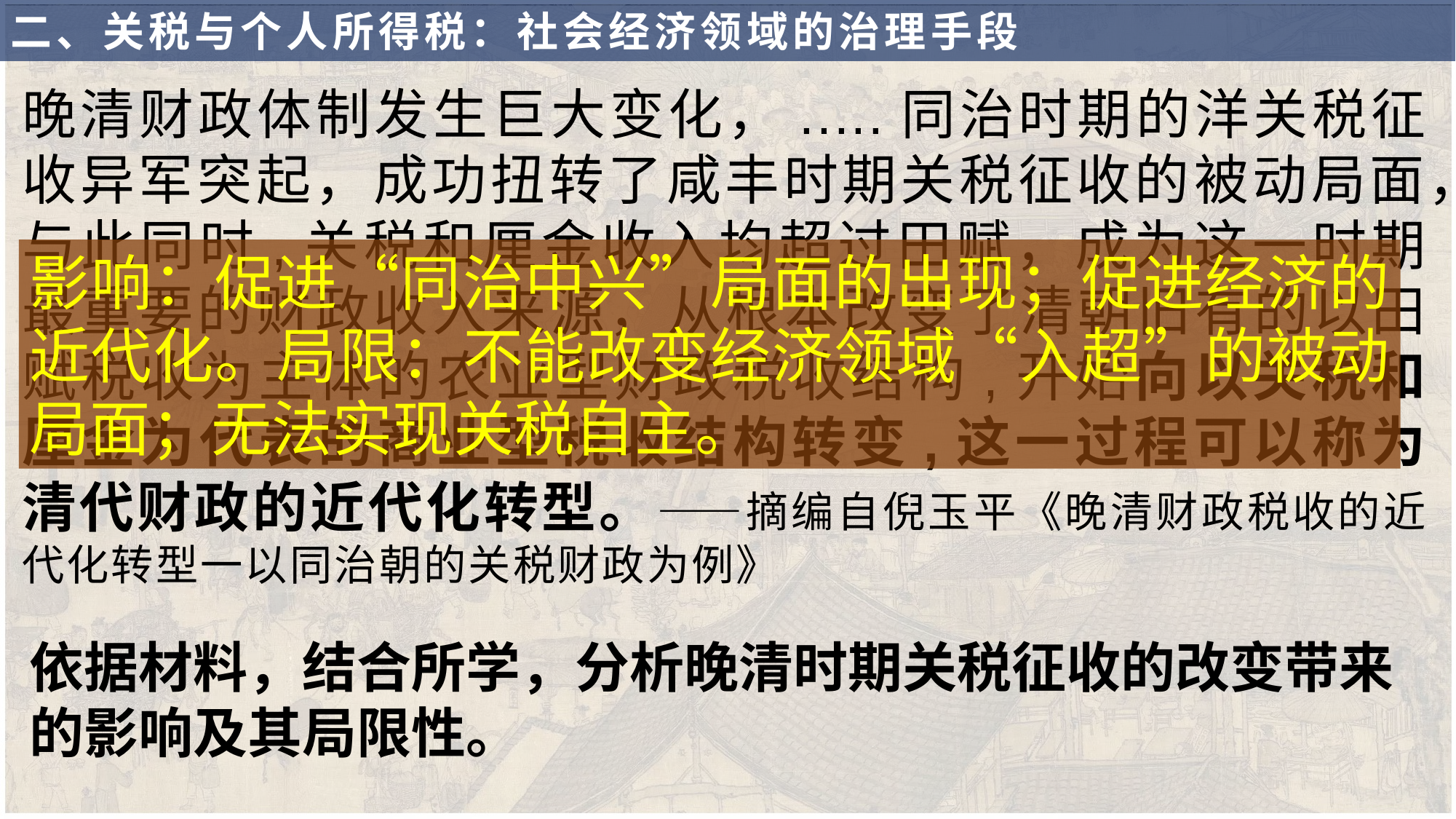

# 二、关税与个人所得税：社会经济领域的治理手段
晚清财政体制发生巨大变化，.....同治时期的洋关税征收异军突起，成功扭转了咸丰时期关税征收的被动局面，与此同时,关税和厘金收入均超过田赋，成为这一时期最重要的财政收入来源，从根本改变了清朝旧有的以田赋税收为主体的农业型财政税收结构,开始向以关税和厘金为代表的商业型税收结构转变,这一过程可以称为清代财政的近代化转型。——摘编自倪玉平《晚清财政税收的近代化转型一以同治朝的关税财政为例》
影响：促进“同治中兴”局面的出现；促进经济的近代化。局限：不能改变经济领域“入超”的被动局面；无法实现关税自主。
依据材料，结合所学，分析晚清时期关税征收的改变带来的影响及其局限性。